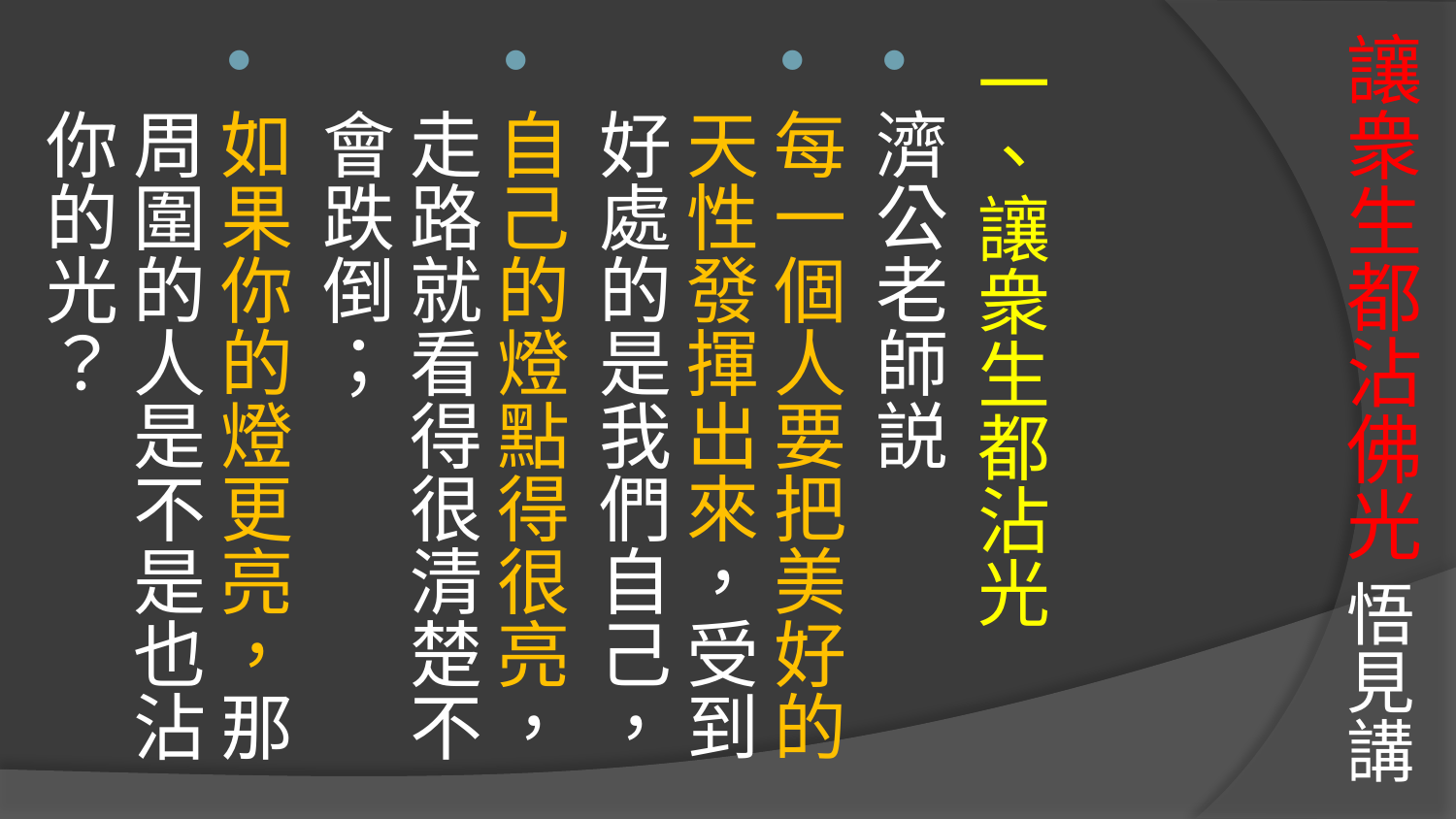

# 讓衆生都沾佛光 悟見講
一、讓衆生都沾光
濟公老師説
每一個人要把美好的天性發揮出來，受到好處的是我們自己，
自己的燈點得很亮，走路就看得很清楚不會跌倒；
如果你的燈更亮，那周圍的人是不是也沾你的光？